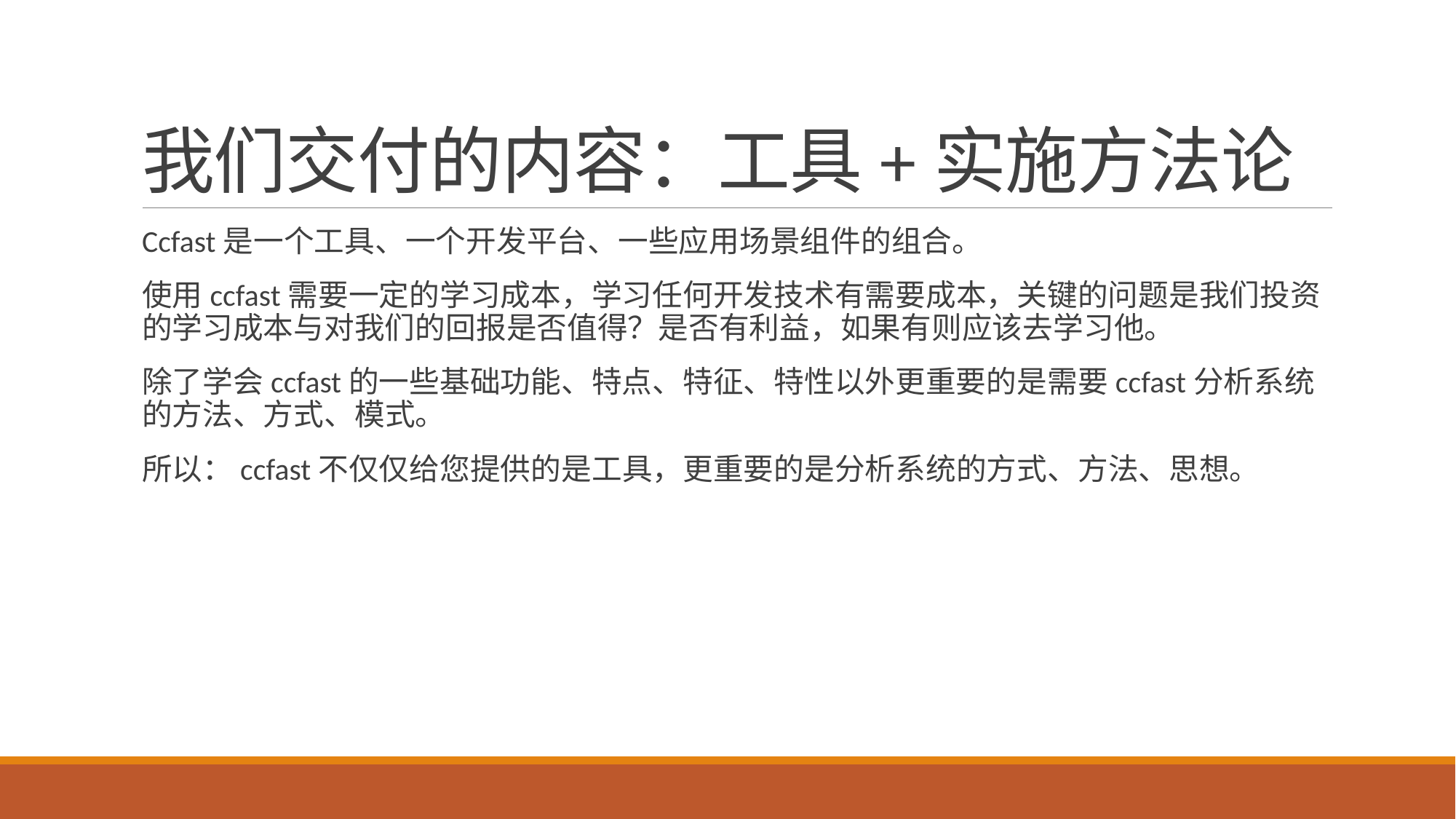

# 我们交付的内容：工具+实施方法论
Ccfast是一个工具、一个开发平台、一些应用场景组件的组合。
使用ccfast需要一定的学习成本，学习任何开发技术有需要成本，关键的问题是我们投资的学习成本与对我们的回报是否值得？是否有利益，如果有则应该去学习他。
除了学会ccfast的一些基础功能、特点、特征、特性以外更重要的是需要ccfast分析系统的方法、方式、模式。
所以：ccfast不仅仅给您提供的是工具，更重要的是分析系统的方式、方法、思想。